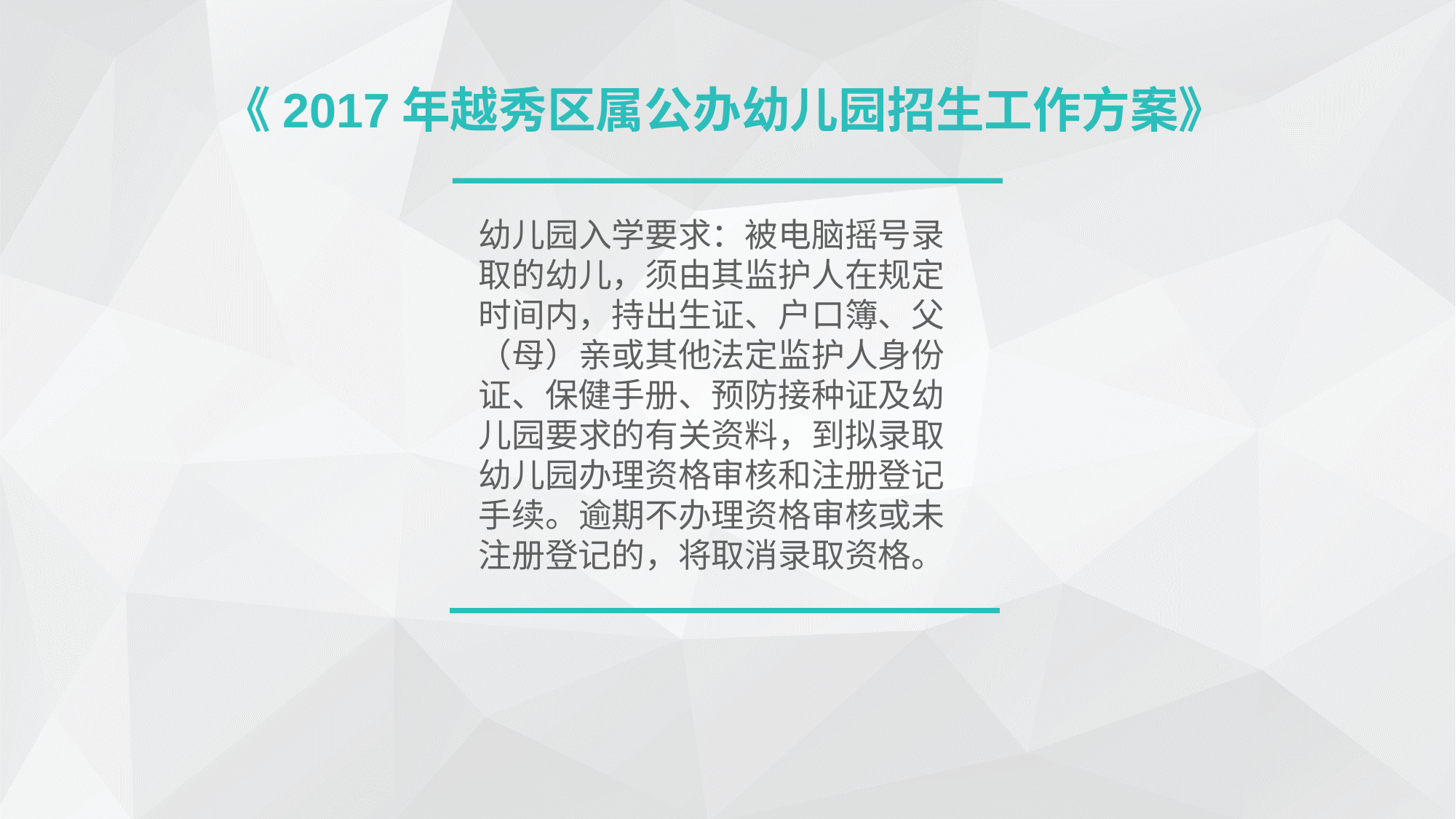

《2017年越秀区属公办幼儿园招生工作方案》

幼儿园入学要求：被电脑摇号录取的幼儿，须由其监护人在规定时间内，持出生证、户口簿、父（母）亲或其他法定监护人身份证、保健手册、预防接种证及幼儿园要求的有关资料，到拟录取幼儿园办理资格审核和注册登记手续。逾期不办理资格审核或未注册登记的，将取消录取资格。